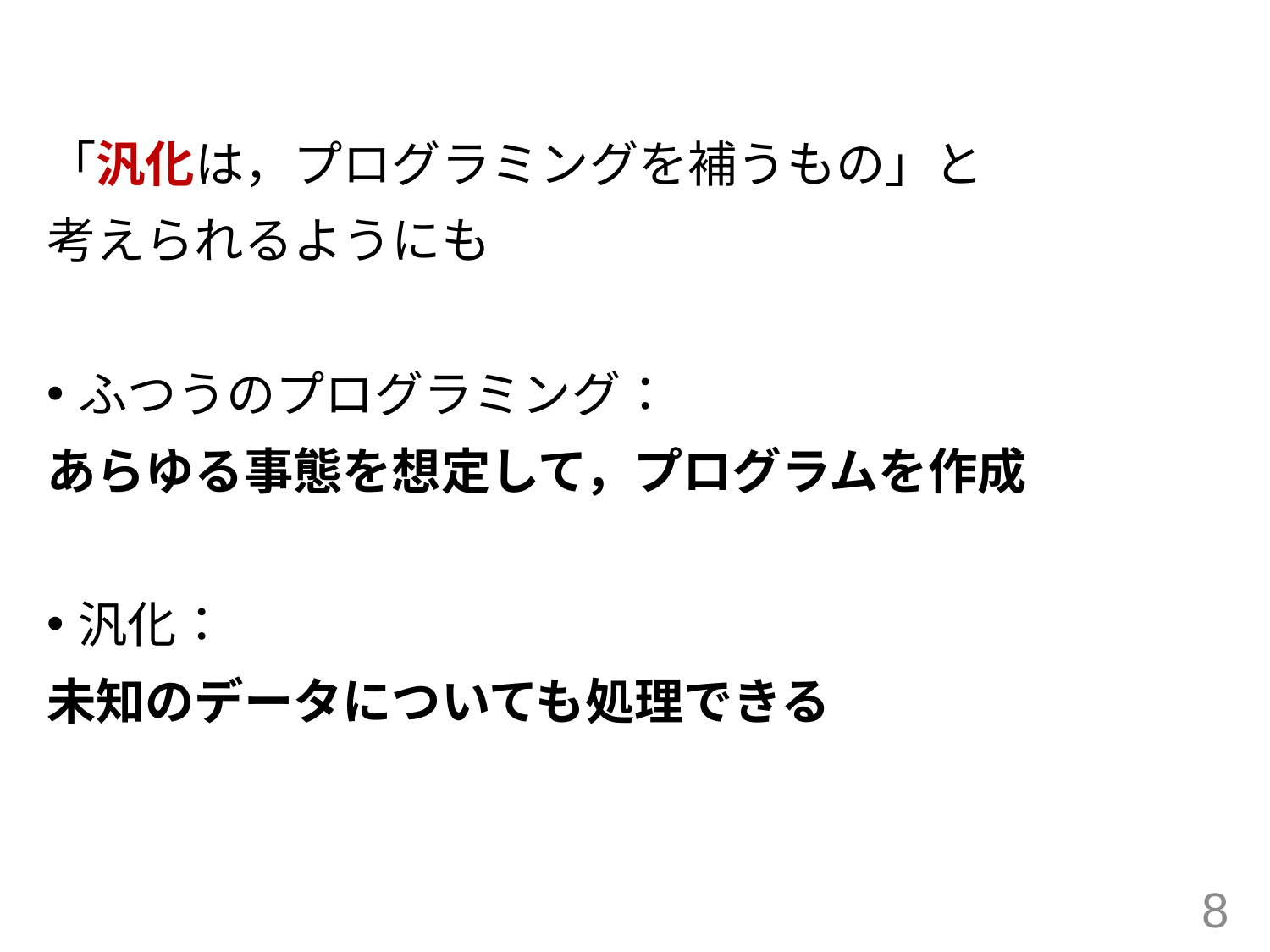

#
「汎化は，プログラミングを補うもの」と
考えられるようにも

ふつうのプログラミング：
あらゆる事態を想定して，プログラムを作成

汎化：
未知のデータについても処理できる
8